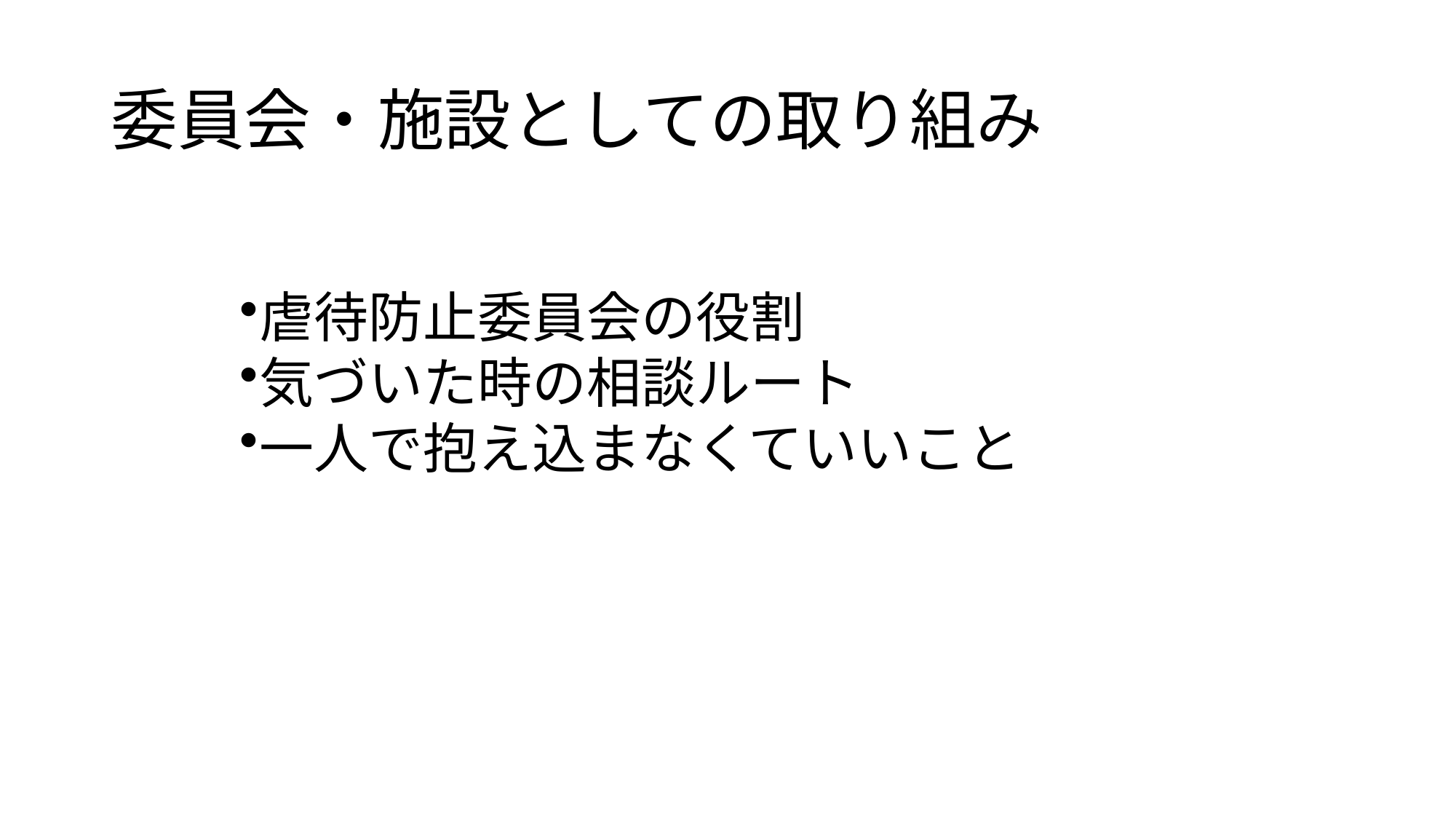

# 委員会・施設としての取り組み
虐待防止委員会の役割
気づいた時の相談ルート
一人で抱え込まなくていいこと